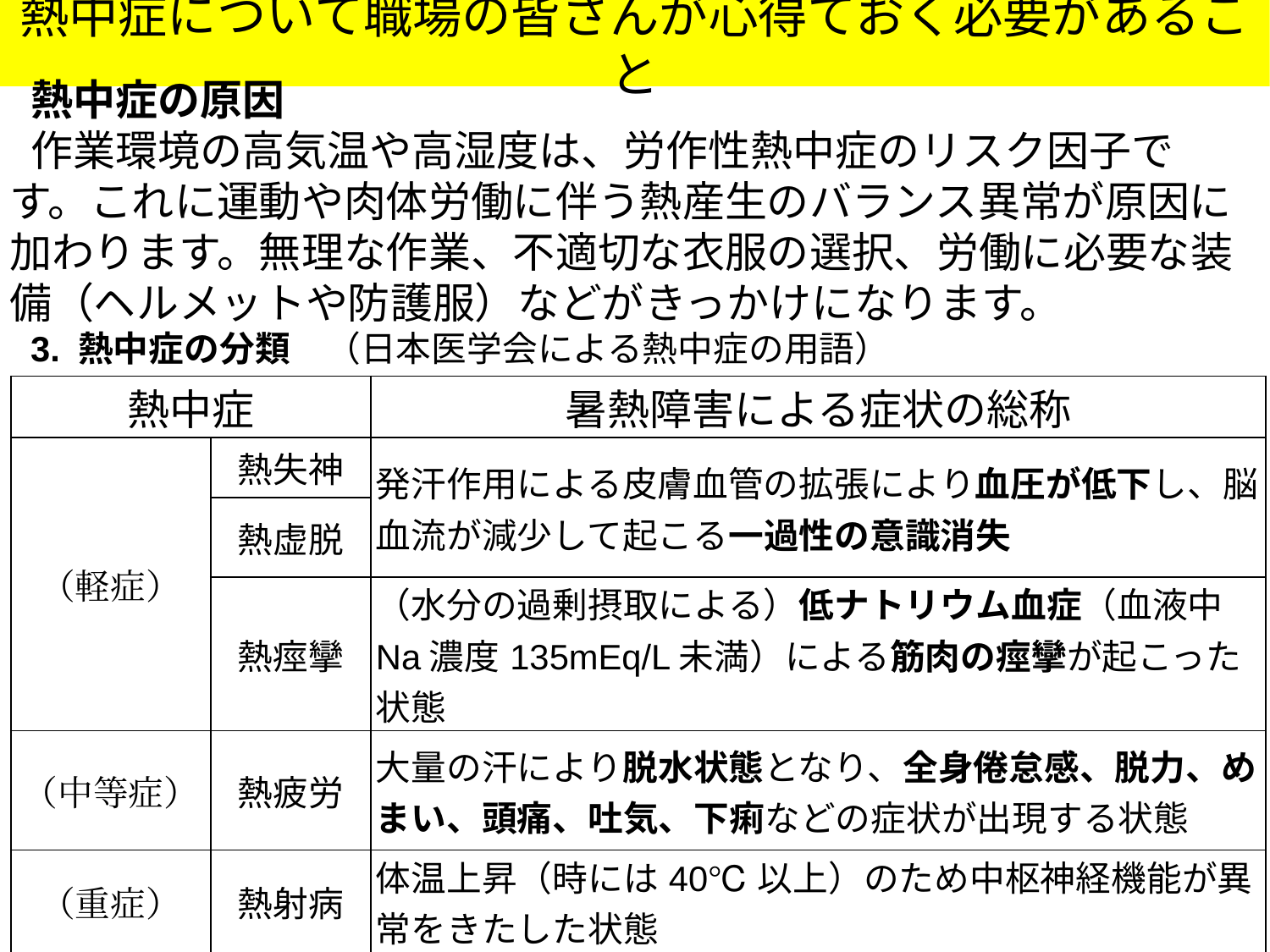

# 熱中症について職場の皆さんが心得ておく必要があること
熱中症の原因
作業環境の高気温や高湿度は、労作性熱中症のリスク因子です。これに運動や肉体労働に伴う熱産生のバランス異常が原因に加わります。無理な作業、不適切な衣服の選択、労働に必要な装備（ヘルメットや防護服）などがきっかけになります。
3. 熱中症の分類　（日本医学会による熱中症の用語）

| 熱中症 |  | 暑熱障害による症状の総称 |
| --- | --- | --- |
| （軽症） | 熱失神 | 発汗作用による皮膚血管の拡張により血圧が低下し、脳血流が減少して起こる一過性の意識消失 |
|  | 熱虚脱 |  |
|  | 熱痙攣 | （水分の過剰摂取による）低ナトリウム血症（血液中Na濃度135mEq/L未満）による筋肉の痙攣が起こった状態 |
| （中等症） | 熱疲労 | 大量の汗により脱水状態となり、全身倦怠感、脱力、めまい、頭痛、吐気、下痢などの症状が出現する状態 |
| （重症） | 熱射病 | 体温上昇（時には40℃以上）のため中枢神経機能が異常をきたした状態 |